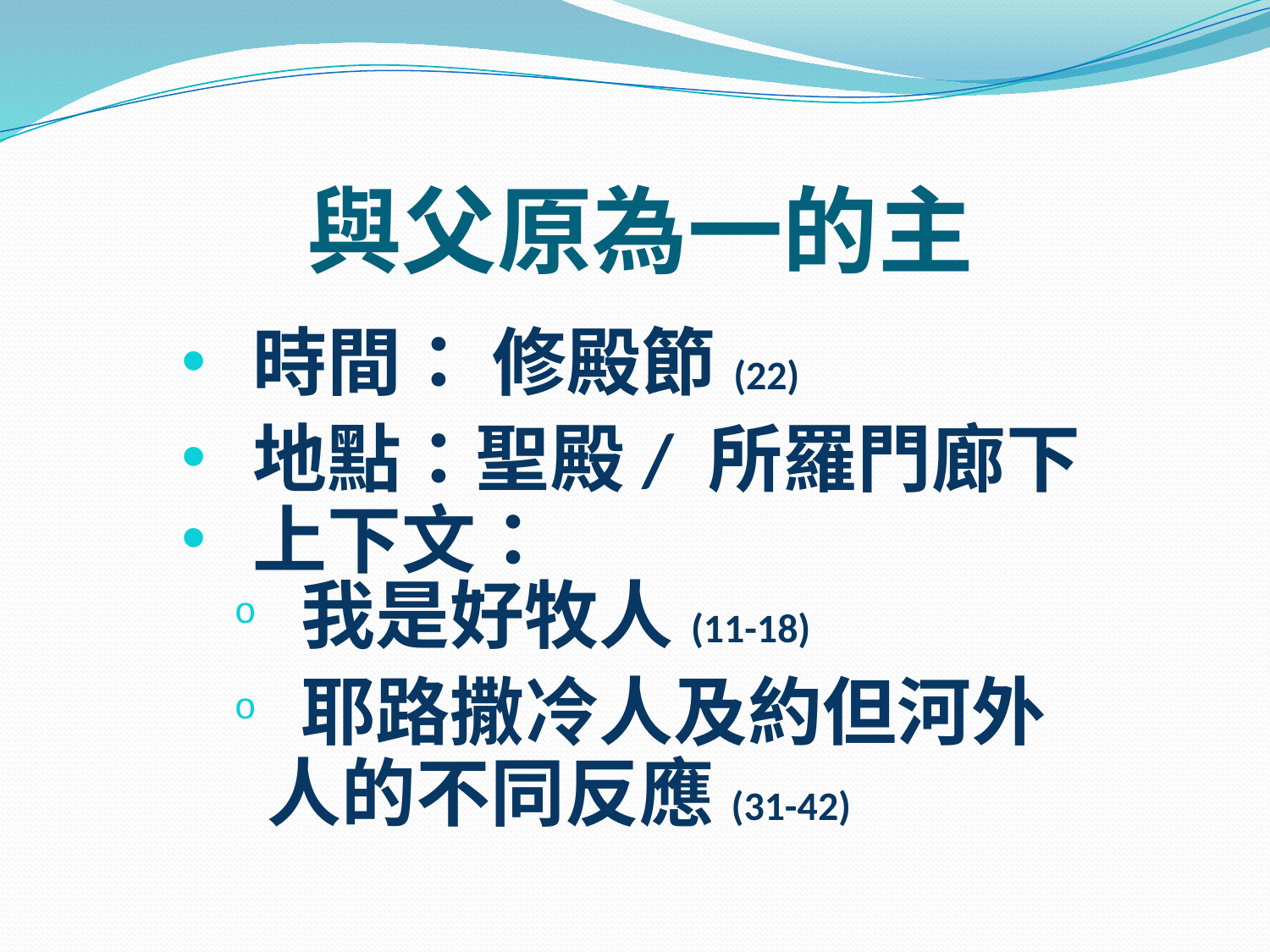

# 與父原為一的主
 時間： 修殿節(22)
 地點：聖殿/ 所羅門廊下
 上下文：
 我是好牧人(11-18)
 耶路撒冷人及約但河外人的不同反應(31-42)